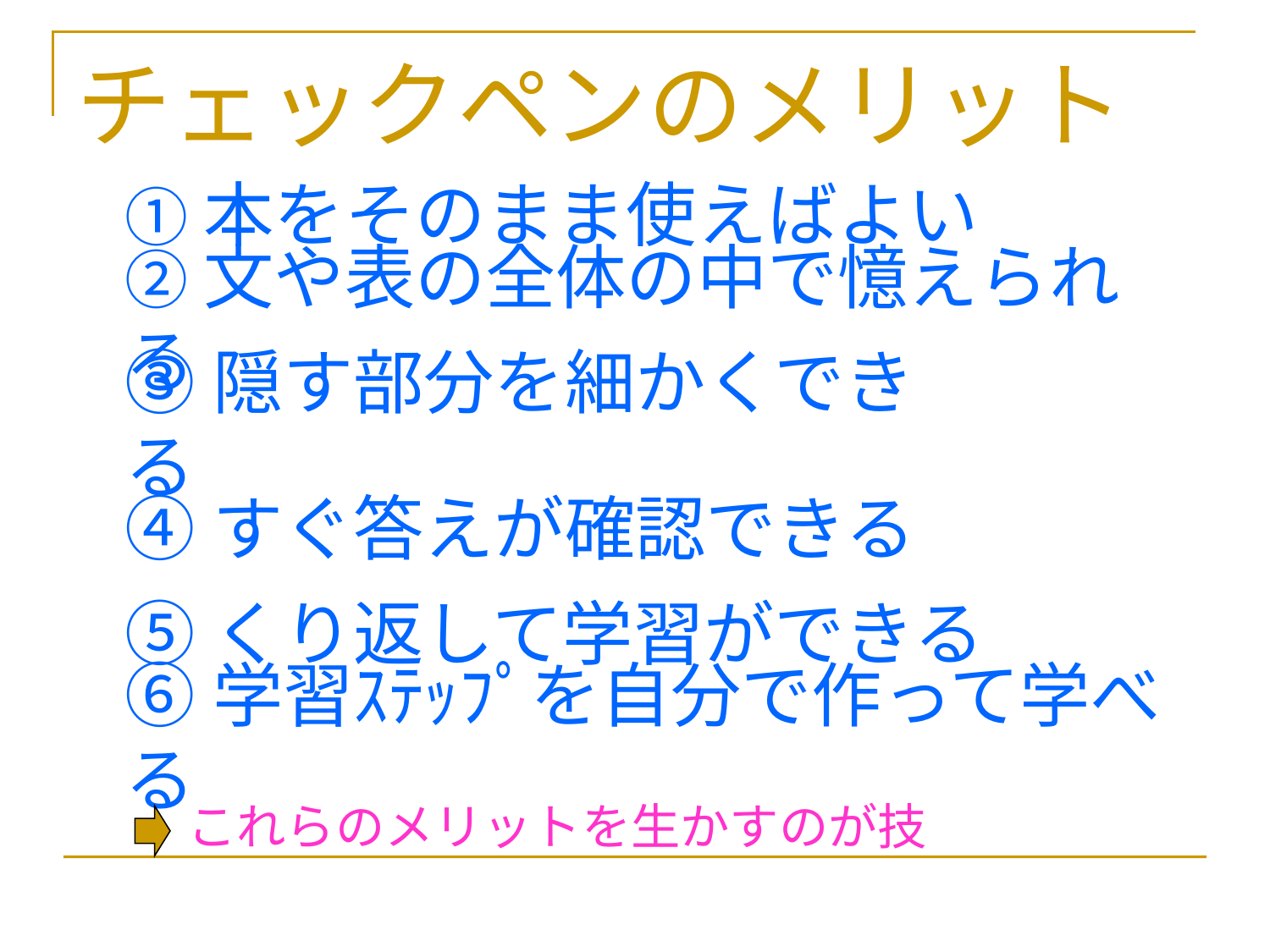

# チェックペンのメリット
①本をそのまま使えばよい

②文や表の全体の中で憶えられる
③隠す部分を細かくできる
④すぐ答えが確認できる
⑤くり返して学習ができる
⑥学習ｽﾃｯﾌﾟを自分で作って学べる
これらのメリットを生かすのが技